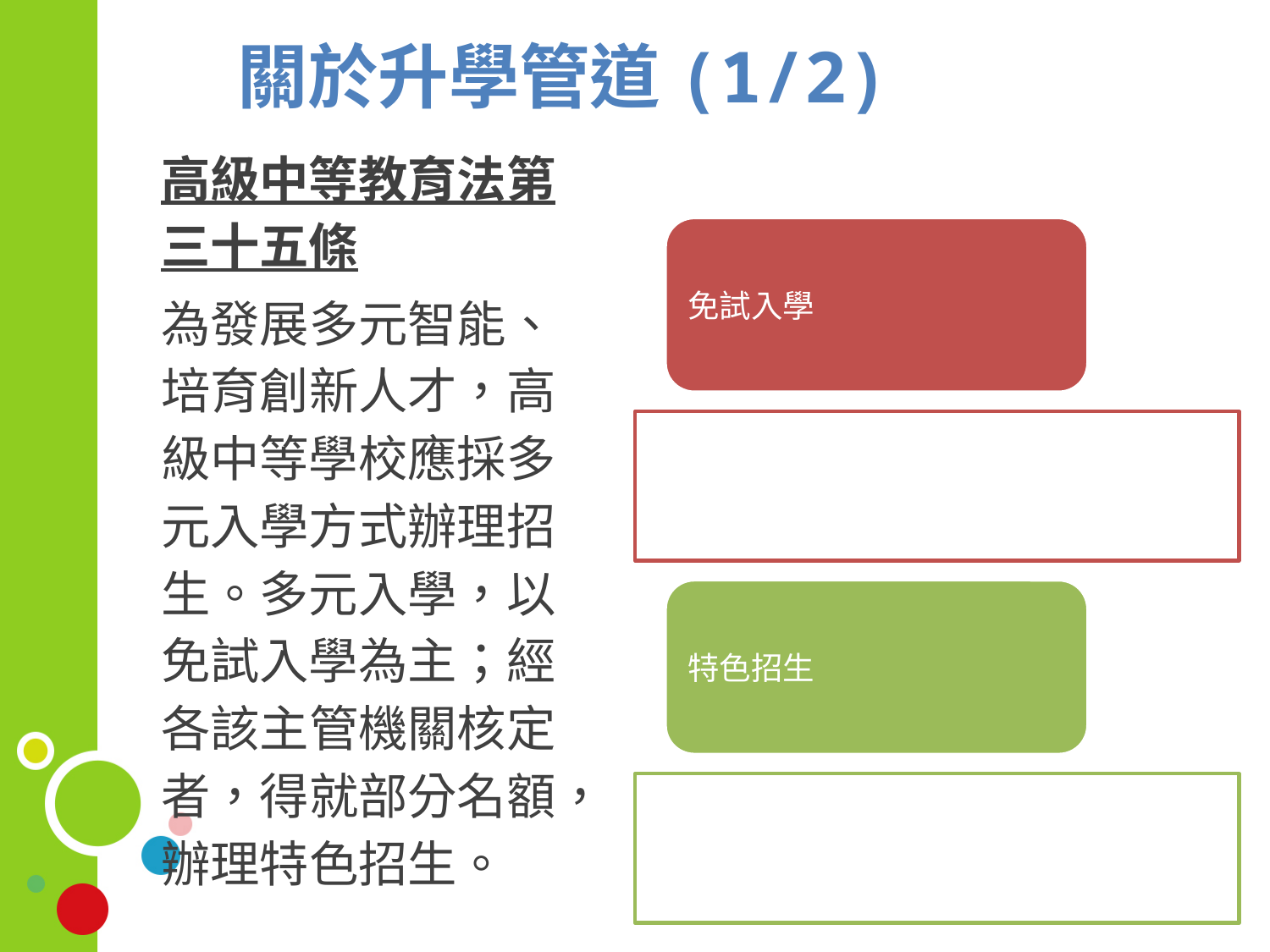

# 關於升學管道(1/2)
高級中等教育法第三十五條
為發展多元智能、培育創新人才，高級中等學校應採多元入學方式辦理招生。多元入學，以免試入學為主；經各該主管機關核定者，得就部分名額，辦理特色招生。
免試入學
特色招生